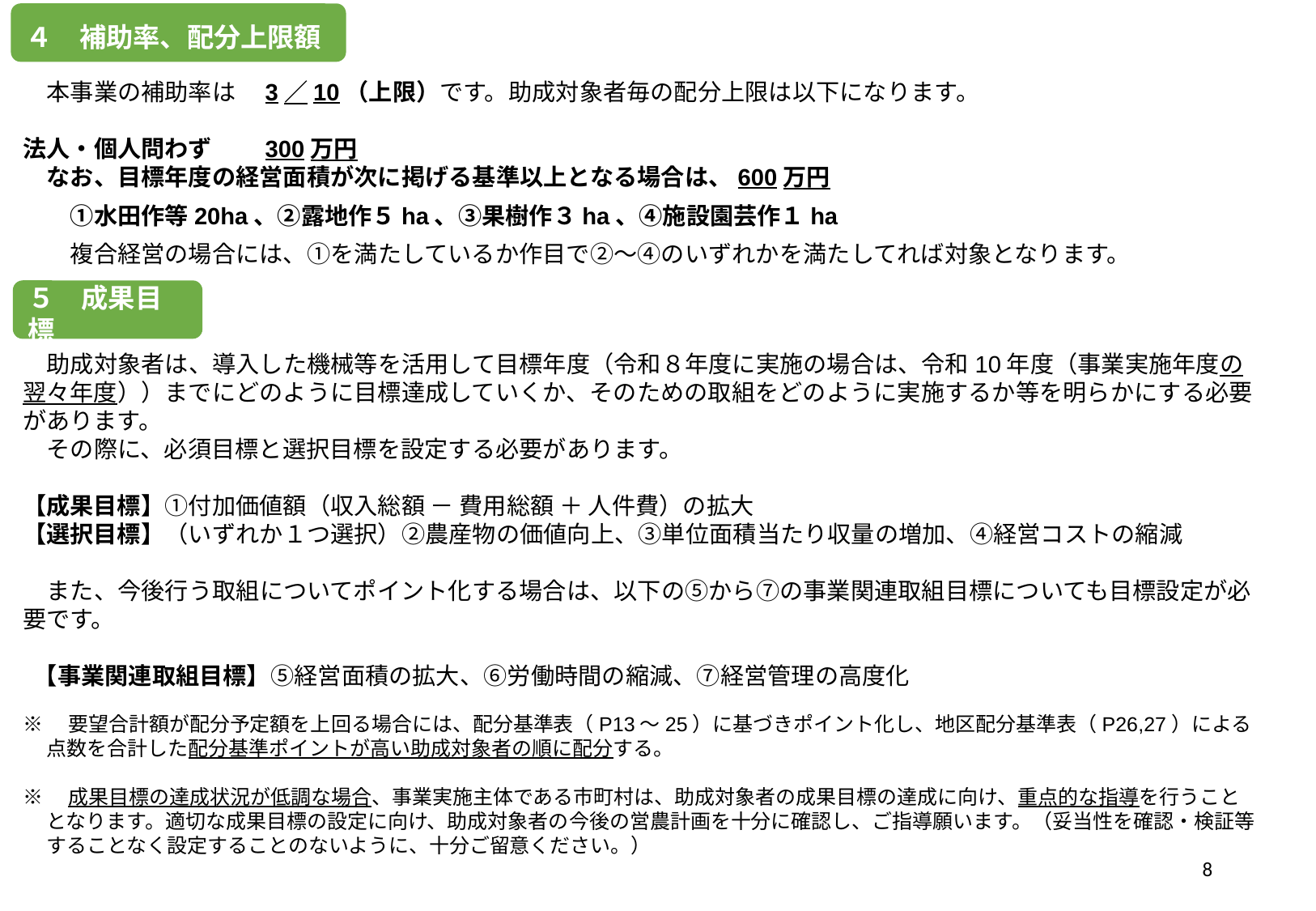

４　補助率、配分上限額
　本事業の補助率は　3／10（上限）です。助成対象者毎の配分上限は以下になります。

法人・個人問わず　　300万円
　なお、目標年度の経営面積が次に掲げる基準以上となる場合は、600万円
　　①水田作等20ha、②露地作５ha、③果樹作３ha、④施設園芸作１ha
　　複合経営の場合には、①を満たしているか作目で②～④のいずれかを満たしてれば対象となります。
５　成果目標
助成対象者は、導入した機械等を活用して目標年度（令和８年度に実施の場合は、令和10年度（事業実施年度の翌々年度））までにどのように目標達成していくか、そのための取組をどのように実施するか等を明らかにする必要があります。
その際に、必須目標と選択目標を設定する必要があります。

【成果目標】①付加価値額（収入総額 － 費用総額 ＋ 人件費）の拡大
【選択目標】（いずれか１つ選択）②農産物の価値向上、③単位面積当たり収量の増加、④経営コストの縮減

また、今後行う取組についてポイント化する場合は、以下の⑤から⑦の事業関連取組目標についても目標設定が必要です。

 【事業関連取組目標】⑤経営面積の拡大、⑥労働時間の縮減、⑦経営管理の高度化

※　要望合計額が配分予定額を上回る場合には、配分基準表（P13～25）に基づきポイント化し、地区配分基準表（P26,27）による点数を合計した配分基準ポイントが高い助成対象者の順に配分する。

※　成果目標の達成状況が低調な場合、事業実施主体である市町村は、助成対象者の成果目標の達成に向け、重点的な指導を行うこととなります。適切な成果目標の設定に向け、助成対象者の今後の営農計画を十分に確認し、ご指導願います。（妥当性を確認・検証等することなく設定することのないように、十分ご留意ください。）
8